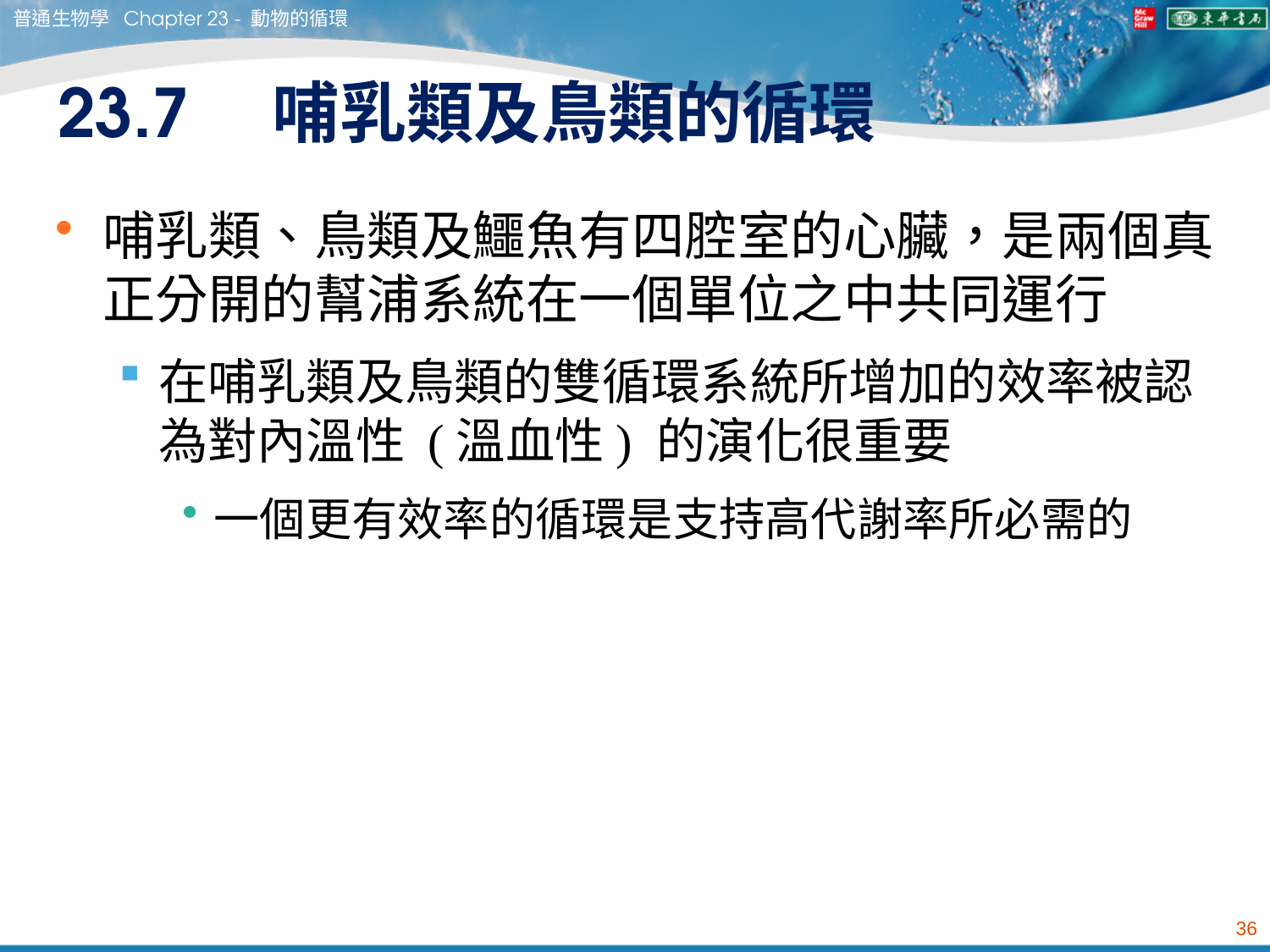

普通生物學  Chapter 23 - 動物的循環
# 23.7　哺乳類及鳥類的循環
哺乳類、鳥類及鱷魚有四腔室的心臟，是兩個真正分開的幫浦系統在一個單位之中共同運行
在哺乳類及鳥類的雙循環系統所增加的效率被認為對內溫性 (溫血性) 的演化很重要
一個更有效率的循環是支持高代謝率所必需的
36